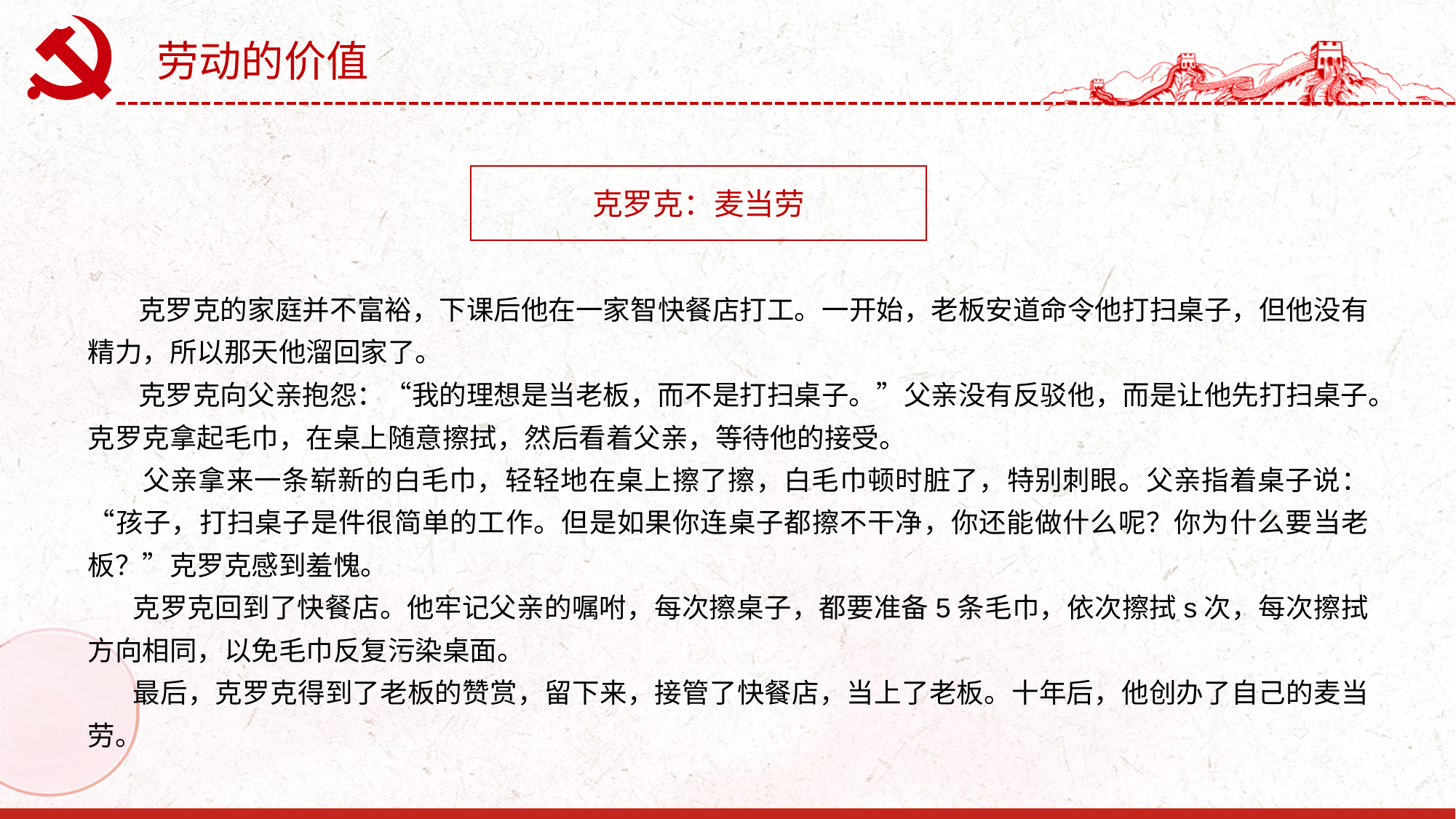

劳动的价值
克罗克：麦当劳
       克罗克的家庭并不富裕，下课后他在一家智快餐店打工。一开始，老板安道命令他打扫桌子，但他没有精力，所以那天他溜回家了。
       克罗克向父亲抱怨：“我的理想是当老板，而不是打扫桌子。”父亲没有反驳他，而是让他先打扫桌子。克罗克拿起毛巾，在桌上随意擦拭，然后看着父亲，等待他的接受。
       父亲拿来一条崭新的白毛巾，轻轻地在桌上擦了擦，白毛巾顿时脏了，特别刺眼。父亲指着桌子说：“孩子，打扫桌子是件很简单的工作。但是如果你连桌子都擦不干净，你还能做什么呢？你为什么要当老板？”克罗克感到羞愧。
      克罗克回到了快餐店。他牢记父亲的嘱咐，每次擦桌子，都要准备5条毛巾，依次擦拭s次，每次擦拭方向相同，以免毛巾反复污染桌面。
      最后，克罗克得到了老板的赞赏，留下来，接管了快餐店，当上了老板。十年后，他创办了自己的麦当劳。